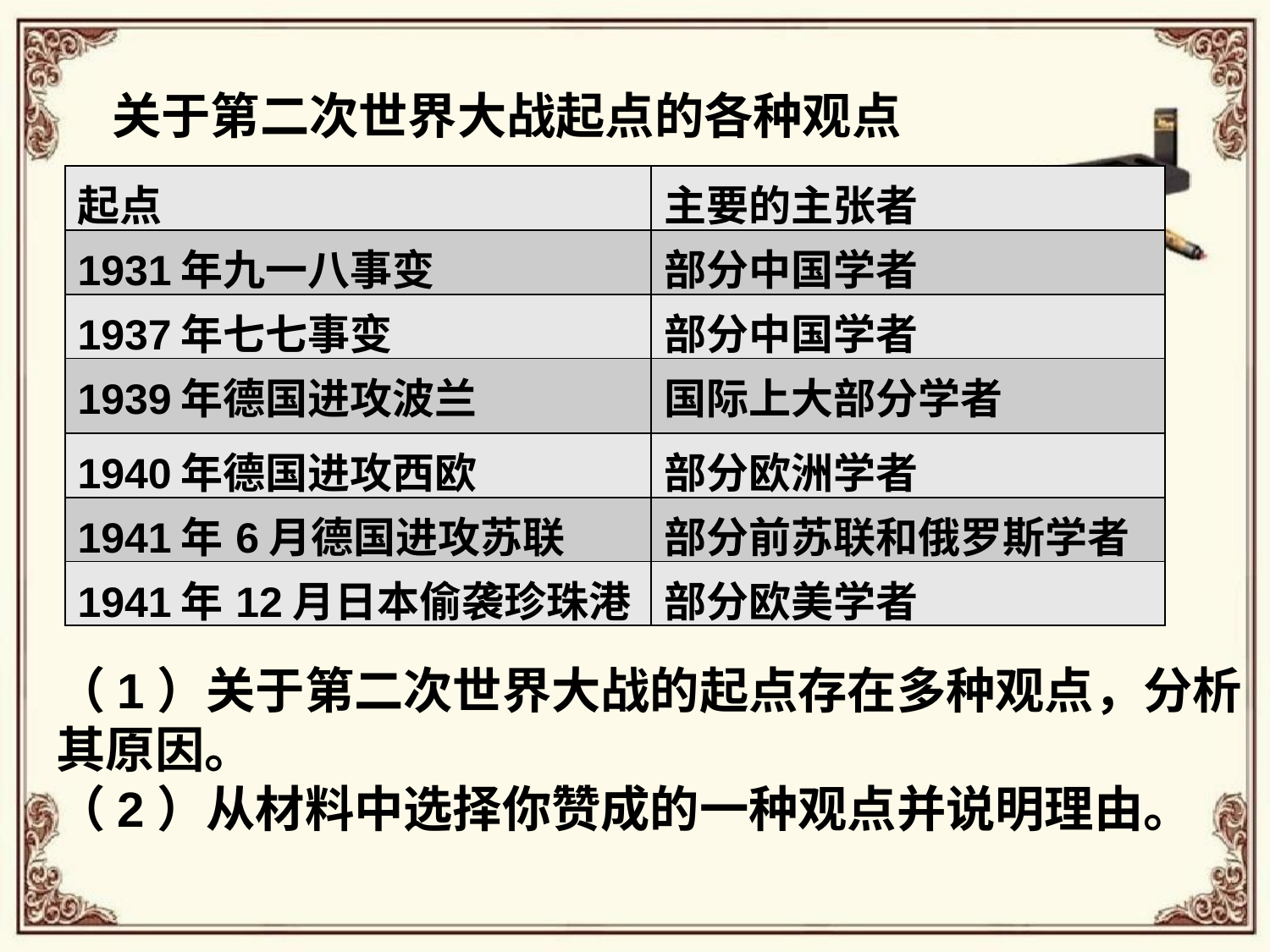

关于第二次世界大战起点的各种观点
| 起点 | 主要的主张者 |
| --- | --- |
| 1931年九一八事变 | 部分中国学者 |
| 1937年七七事变 | 部分中国学者 |
| 1939年德国进攻波兰 | 国际上大部分学者 |
| 1940年德国进攻西欧 | 部分欧洲学者 |
| 1941年6月德国进攻苏联 | 部分前苏联和俄罗斯学者 |
| 1941年12月日本偷袭珍珠港 | 部分欧美学者 |
（1）关于第二次世界大战的起点存在多种观点，分析其原因。
（2）从材料中选择你赞成的一种观点并说明理由。